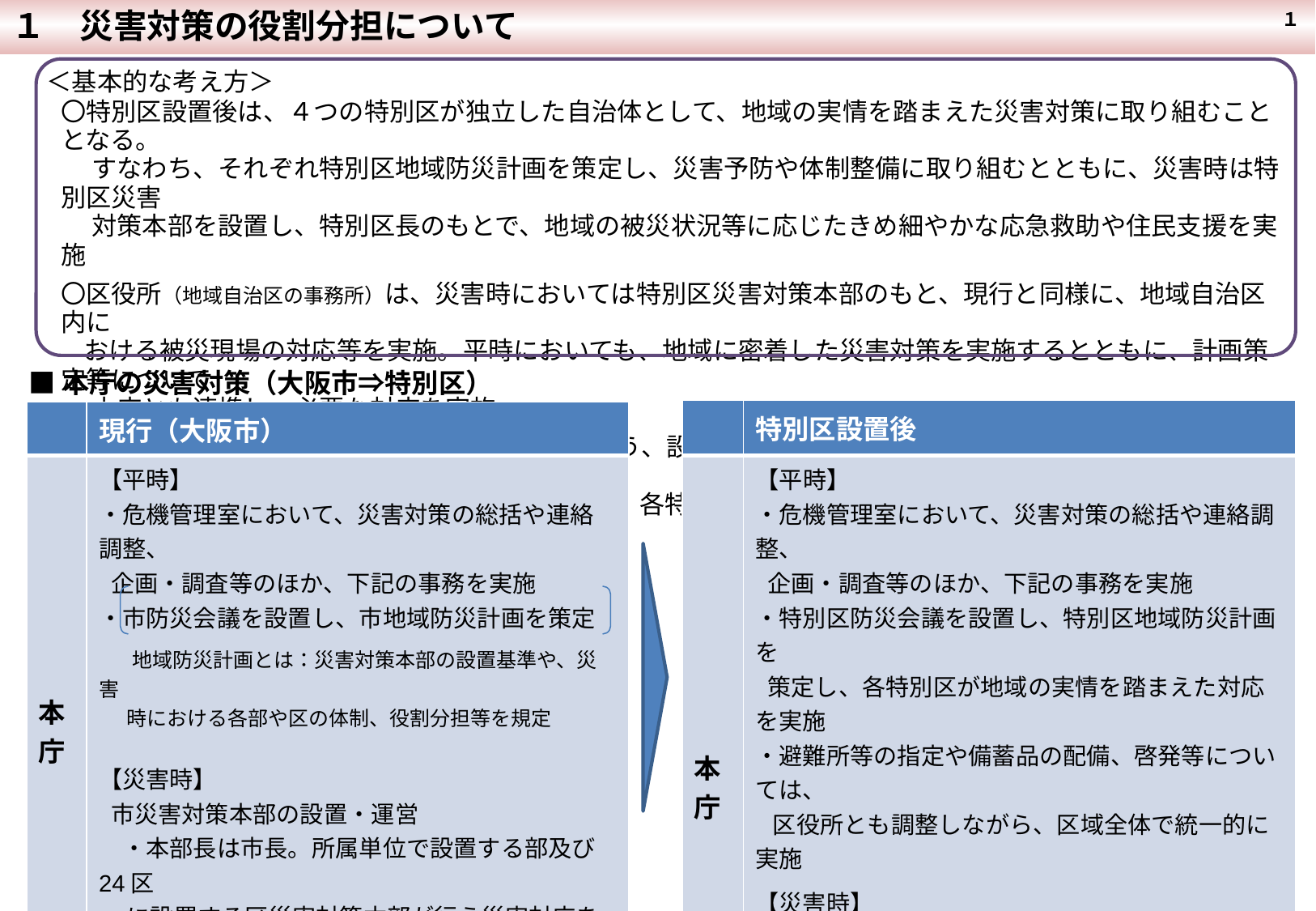

１　災害対策の役割分担について
 １
＜基本的な考え方＞

〇特別区設置後は、４つの特別区が独立した自治体として、地域の実情を踏まえた災害対策に取り組むこととなる。
　 すなわち、それぞれ特別区地域防災計画を策定し、災害予防や体制整備に取り組むとともに、災害時は特別区災害
　 対策本部を設置し、特別区長のもとで、地域の被災状況等に応じたきめ細やかな応急救助や住民支援を実施
〇区役所（地域自治区の事務所）は、災害時においては特別区災害対策本部のもと、現行と同様に、地域自治区内に
   おける被災現場の対応等を実施。平時においても、地域に密着した災害対策を実施するとともに、計画策定等について
　 本庁とも連携し、必要な対応を実施
〇特別区設置当初から適切な災害対応が行えるよう、設置準備期間中において災害時の本庁および区役所における
   より具体的な体制や役割分担等の詳細を検討し、各特別区の地域防災計画案に反映させる予定
■本庁の災害対策（大阪市⇒特別区）
|  | 特別区設置後 |
| --- | --- |
| 本庁 | 【平時】 ・危機管理室において、災害対策の総括や連絡調整、 企画・調査等のほか、下記の事務を実施 ・特別区防災会議を設置し、特別区地域防災計画を　　 策定し、各特別区が地域の実情を踏まえた対応を実施 ・避難所等の指定や備蓄品の配備、啓発等については、 区役所とも調整しながら、区域全体で統一的に実施 【災害時】 　特別区災害対策本部の設置・運営 　・本部長は特別区長。本庁各部等や区役所が行う災 害対応を総括し、区域内全体の災害対応を推進 　 ※身近な単位となることで、被災状況を踏まえ、情報収集 　　　　や必要な対応がより迅速に行えることを期待 　・本庁各部等は、応急救助や情報収集、住民支援、 　 復旧活動等に取り組む |
|  | 現行（大阪市） |
| --- | --- |
| 本庁 | 【平時】 ・危機管理室において、災害対策の総括や連絡調整、　　 企画・調査等のほか、下記の事務を実施 ・市防災会議を設置し、市地域防災計画を策定 　 地域防災計画とは：災害対策本部の設置基準や、災害 時における各部や区の体制、役割分担等を規定 【災害時】 市災害対策本部の設置・運営 　・本部長は市長。所属単位で設置する部及び24区 に設置する区災害対策本部が行う災害対応を総 括し、市域全体の災害対策を推進 ・各所属(市長部局等)は部を構成し、応急救助や 　 情報収集、住民支援、復旧活動等に取り組む |